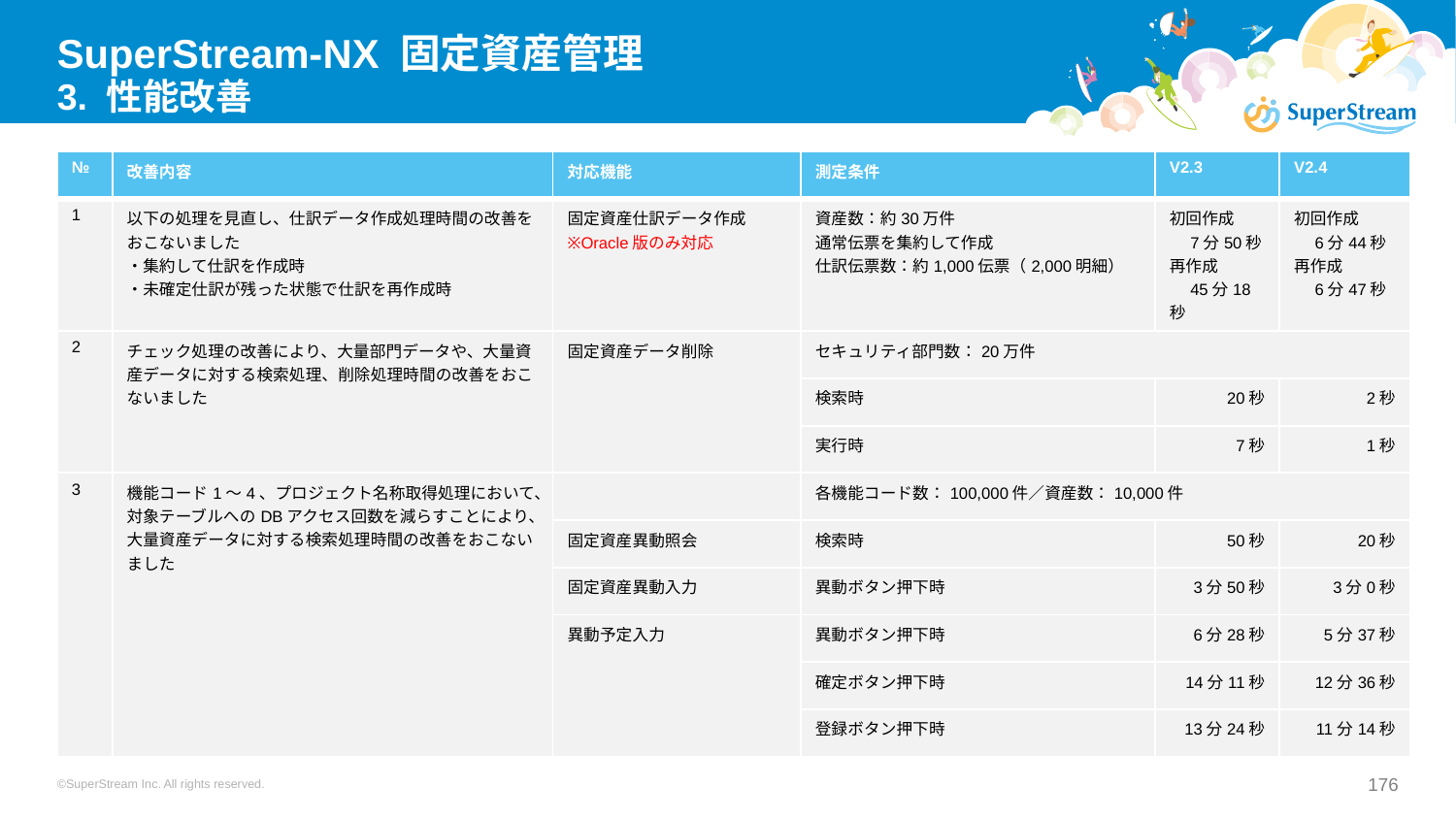

# SuperStream-NX 固定資産管理 3. 性能改善
| № | 改善内容 | 対応機能 | 測定条件 | V2.3 | V2.4 |
| --- | --- | --- | --- | --- | --- |
| 1 | 以下の処理を見直し、仕訳データ作成処理時間の改善をおこないました ・集約して仕訳を作成時 ・未確定仕訳が残った状態で仕訳を再作成時 | 固定資産仕訳データ作成 ※Oracle版のみ対応 | 資産数：約30万件 通常伝票を集約して作成 仕訳伝票数：約1,000伝票（2,000明細） | 初回作成 　7分50秒 再作成 　45分18秒 | 初回作成 　6分44秒 再作成 　6分47秒 |
| 2 | チェック処理の改善により、大量部門データや、大量資産データに対する検索処理、削除処理時間の改善をおこないました | 固定資産データ削除 | セキュリティ部門数：20万件 |  |  |
|  |  |  | 検索時 | 20秒 | 2秒 |
|  |  |  | 実行時 | 7秒 | 1秒 |
| 3 | 機能コード1～4、プロジェクト名称取得処理において、対象テーブルへのDBアクセス回数を減らすことにより、大量資産データに対する検索処理時間の改善をおこないました |  | 各機能コード数：100,000件／資産数：10,000件 |  |  |
|  |  | 固定資産異動照会 | 検索時 | 50秒 | 20秒 |
|  |  | 固定資産異動入力 | 異動ボタン押下時 | 3分50秒 | 3分0秒 |
|  |  | 異動予定入力 | 異動ボタン押下時 | 6分28秒 | 5分37秒 |
|  |  |  | 確定ボタン押下時 | 14分11秒 | 12分36秒 |
|  |  |  | 登録ボタン押下時 | 13分24秒 | 11分14秒 |
©SuperStream Inc. All rights reserved.
176